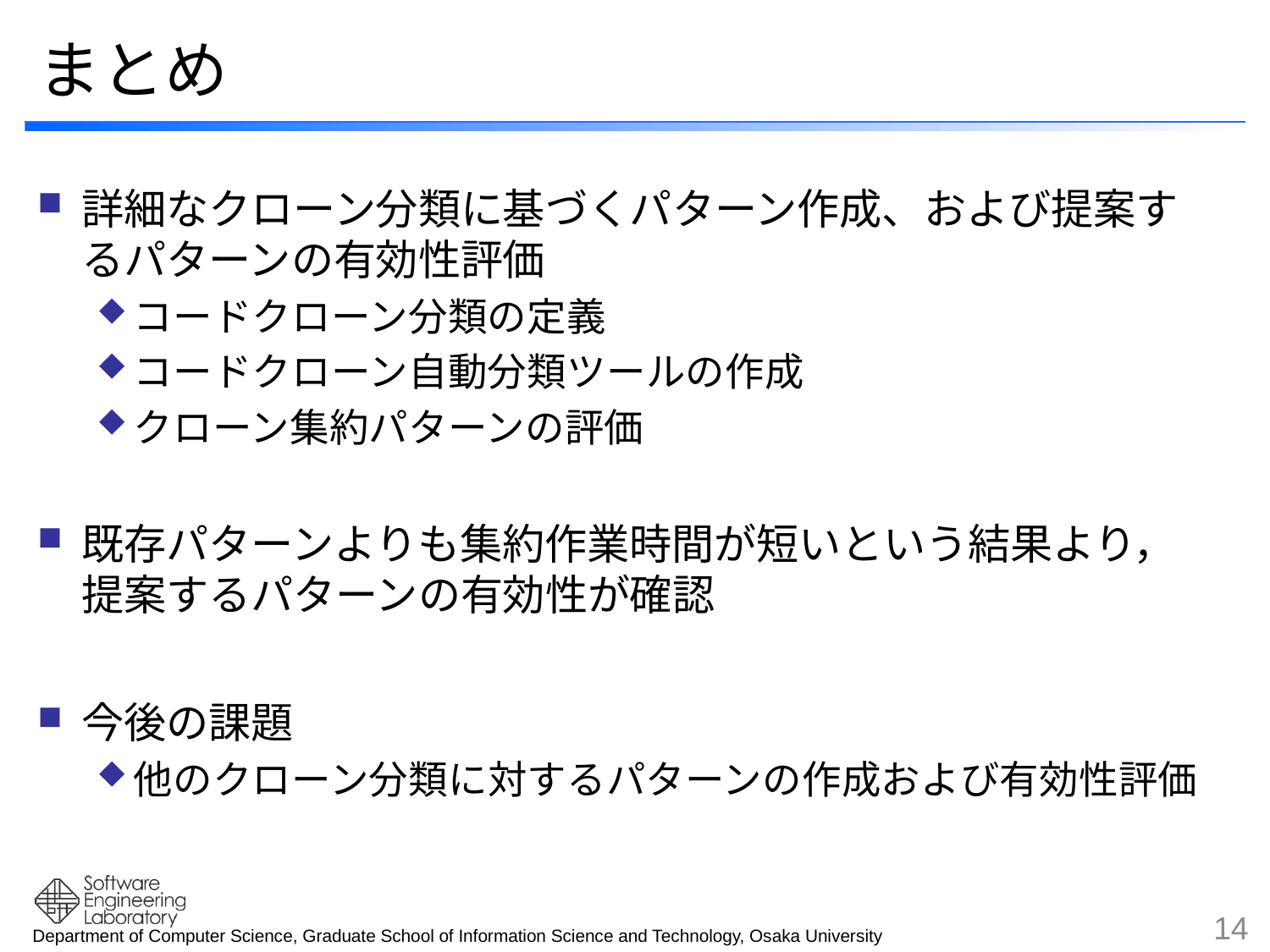

# まとめ
詳細なクローン分類に基づくパターン作成、および提案するパターンの有効性評価
コードクローン分類の定義
コードクローン自動分類ツールの作成
クローン集約パターンの評価

既存パターンよりも集約作業時間が短いという結果より，
提案するパターンの有効性が確認

今後の課題
他のクローン分類に対するパターンの作成および有効性評価

14